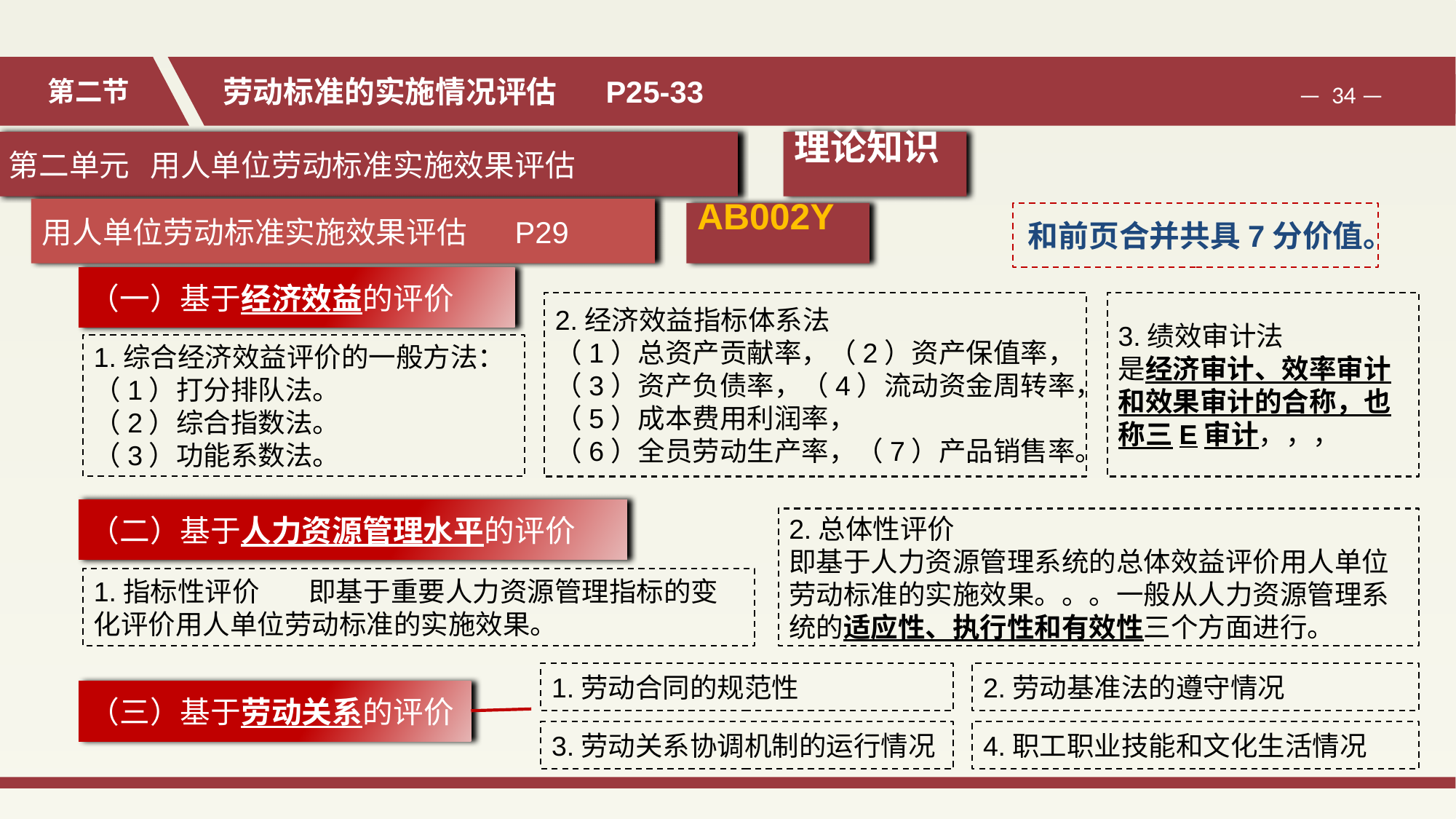

第二单元   用人单位劳动标准实施效果评估
理论知识
用人单位劳动标准实施效果评估      P29
AB002Y
和前页合并共具7分价值。
（一）基于经济效益的评价
2.经济效益指标体系法
（1）总资产贡献率，（2）资产保值率，（3）资产负债率，（4）流动资金周转率，（5）成本费用利润率，
（6）全员劳动生产率，（7）产品销售率。
3.绩效审计法
是经济审计、效率审计和效果审计的合称，也称三E审计，，，
1.综合经济效益评价的一般方法：
（1）打分排队法。
（2）综合指数法。
（3）功能系数法。
（二）基于人力资源管理水平的评价
2.总体性评价
即基于人力资源管理系统的总体效益评价用人单位劳动标准的实施效果。。。一般从人力资源管理系统的适应性、执行性和有效性三个方面进行。
1.指标性评价        即基于重要人力资源管理指标的变化评价用人单位劳动标准的实施效果。
1.劳动合同的规范性
2.劳动基准法的遵守情况
（三）基于劳动关系的评价
3.劳动关系协调机制的运行情况
4.职工职业技能和文化生活情况